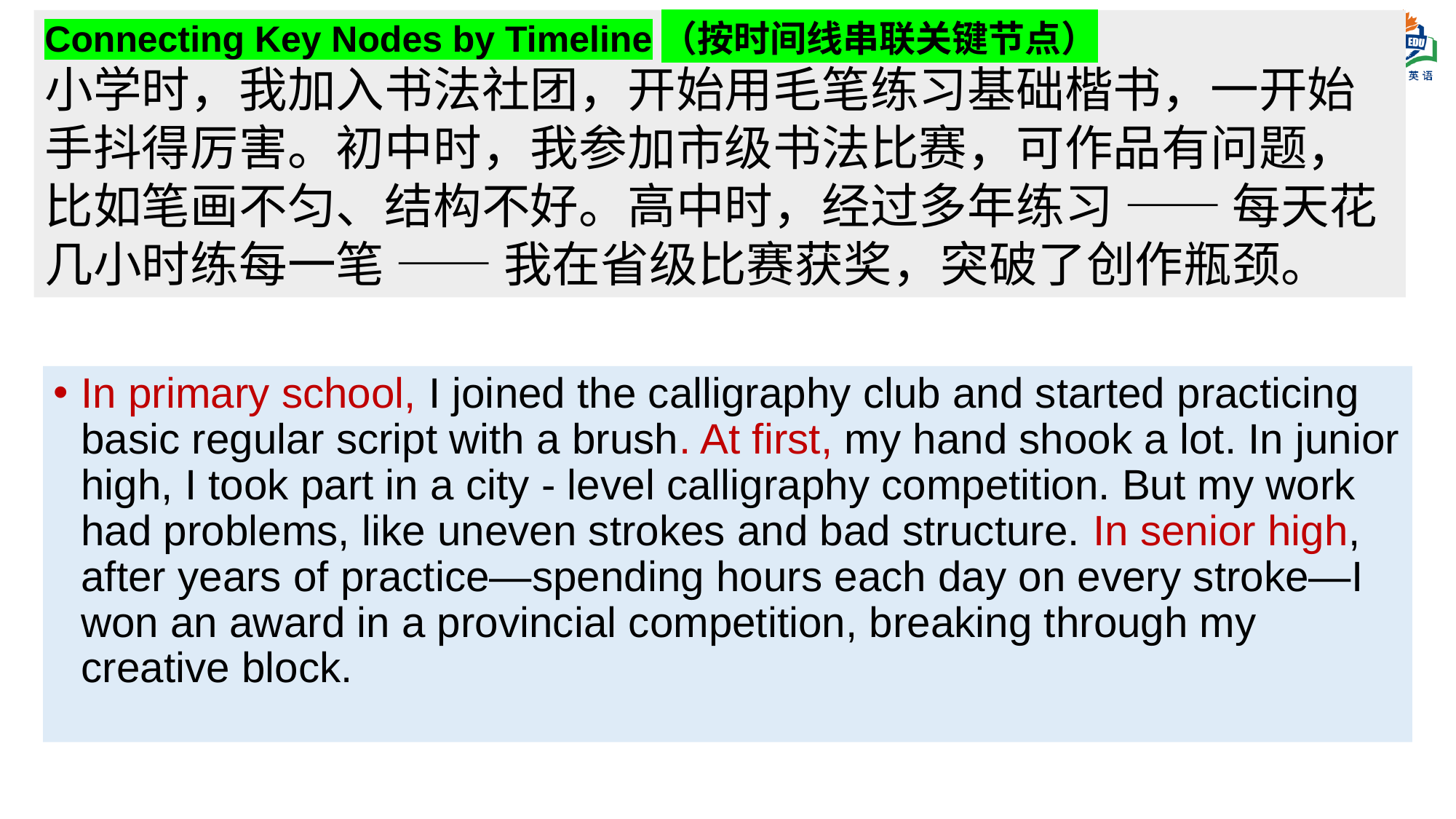

Connecting Key Nodes by Timeline（按时间线串联关键节点）
小学时，我加入书法社团，开始用毛笔练习基础楷书，一开始手抖得厉害。初中时，我参加市级书法比赛，可作品有问题，比如笔画不匀、结构不好。高中时，经过多年练习 —— 每天花几小时练每一笔 —— 我在省级比赛获奖，突破了创作瓶颈。
In primary school, I joined the calligraphy club and started practicing basic regular script with a brush. At first, my hand shook a lot. In junior high, I took part in a city - level calligraphy competition. But my work had problems, like uneven strokes and bad structure. In senior high, after years of practice—spending hours each day on every stroke—I won an award in a provincial competition, breaking through my creative block.